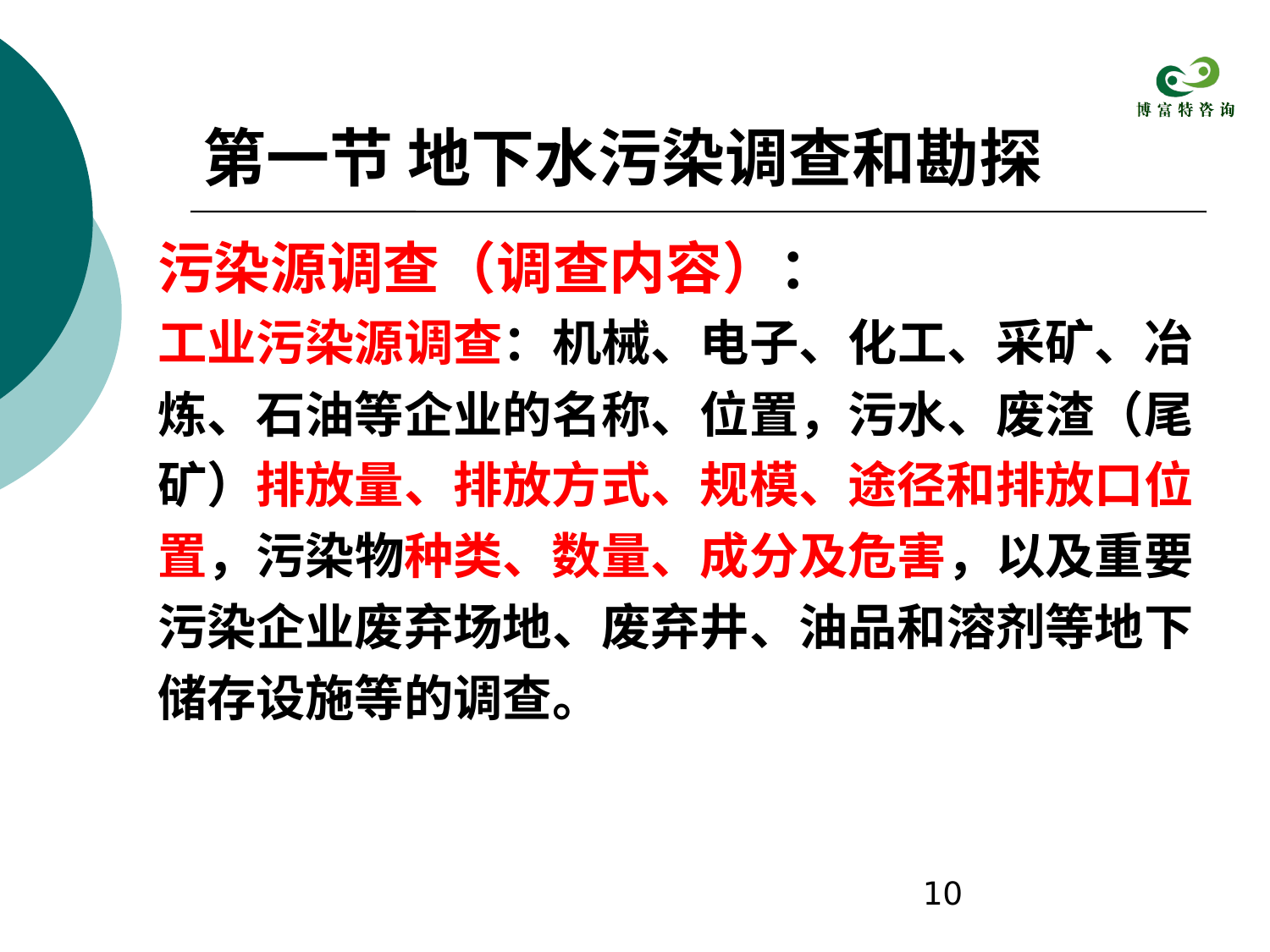

第一节 地下水污染调查和勘探
污染源调查（调查内容）：
工业污染源调查：机械、电子、化工、采矿、冶炼、石油等企业的名称、位置，污水、废渣（尾矿）排放量、排放方式、规模、途径和排放口位置，污染物种类、数量、成分及危害，以及重要污染企业废弃场地、废弃井、油品和溶剂等地下储存设施等的调查。

10